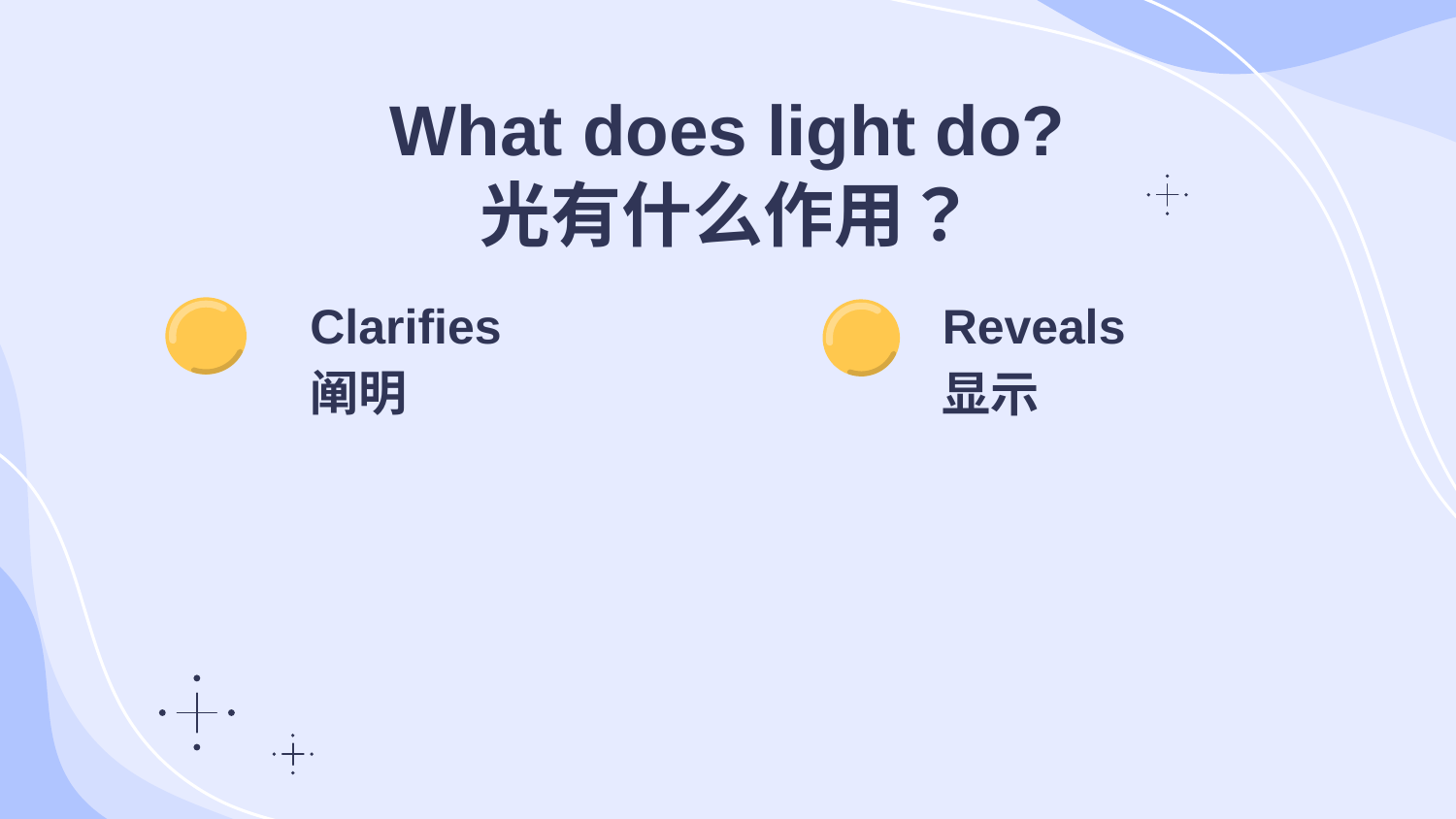

# What does light do? 光有什么作用？

Clarifies
阐明

Reveals
显示